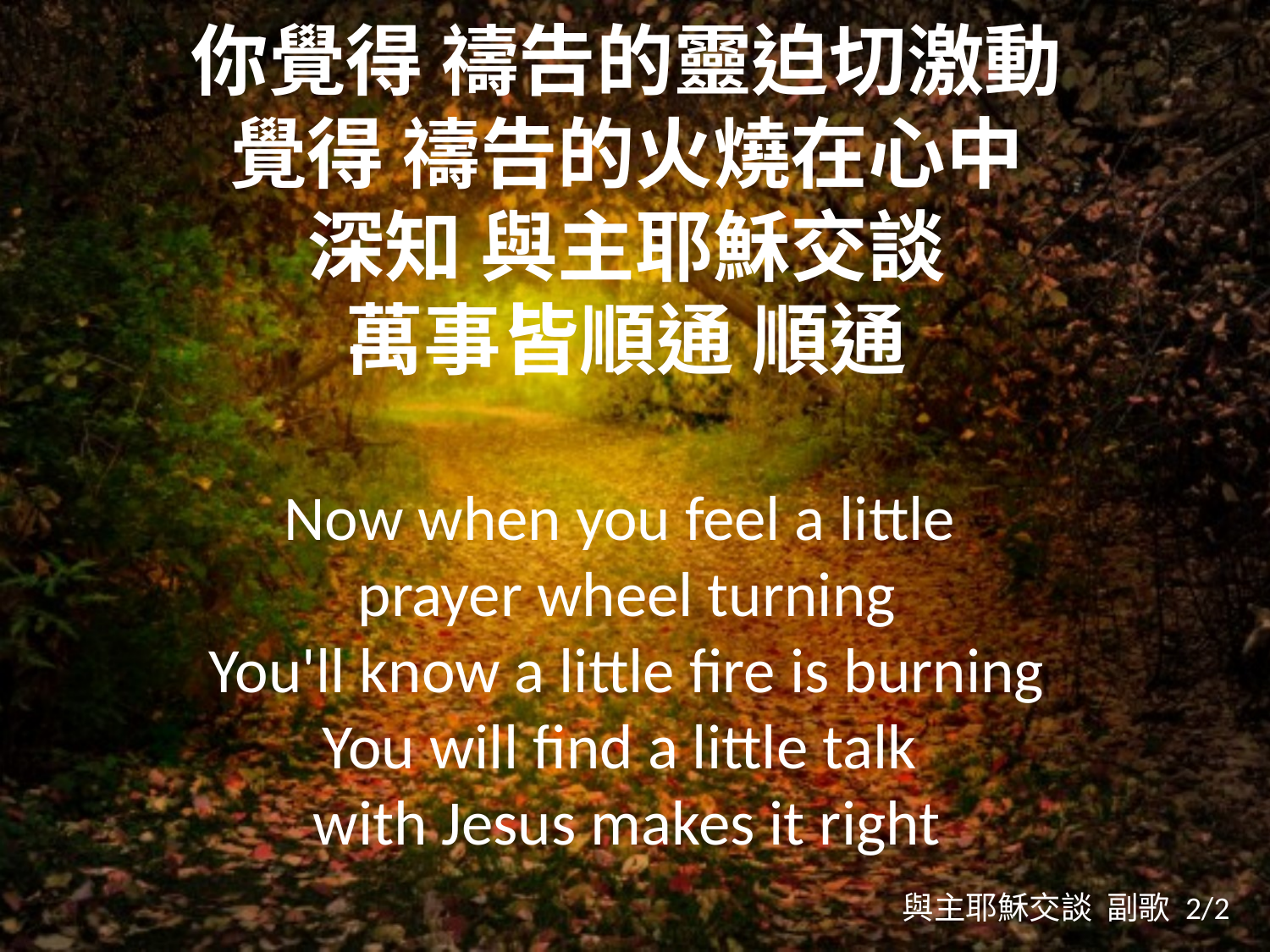

你覺得 禱告的靈迫切激動
覺得 禱告的火燒在心中
深知 與主耶穌交談
萬事皆順通 順通

Now when you feel a little
prayer wheel turning
You'll know a little fire is burning
You will find a little talk
with Jesus makes it right
與主耶穌交談  副歌 2/2